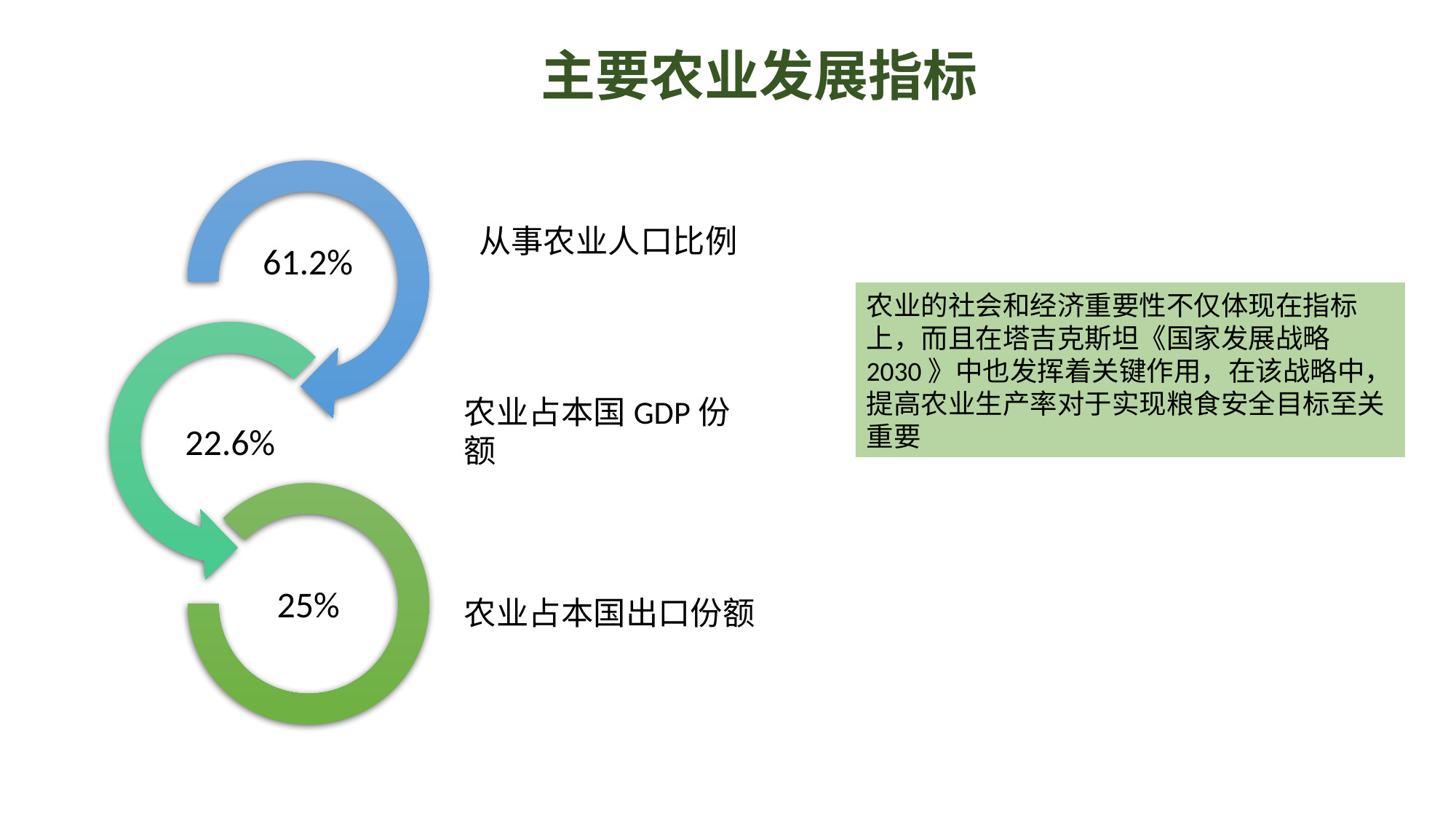

主要农业发展指标
61.2%
22.6%
25%
 从事农业人口比例
农业的社会和经济重要性不仅体现在指标上，而且在塔吉克斯坦《国家发展战略2030》中也发挥着关键作用，在该战略中，提高农业生产率对于实现粮食安全目标至关重要
农业占本国GDP份额
农业占本国出口份额